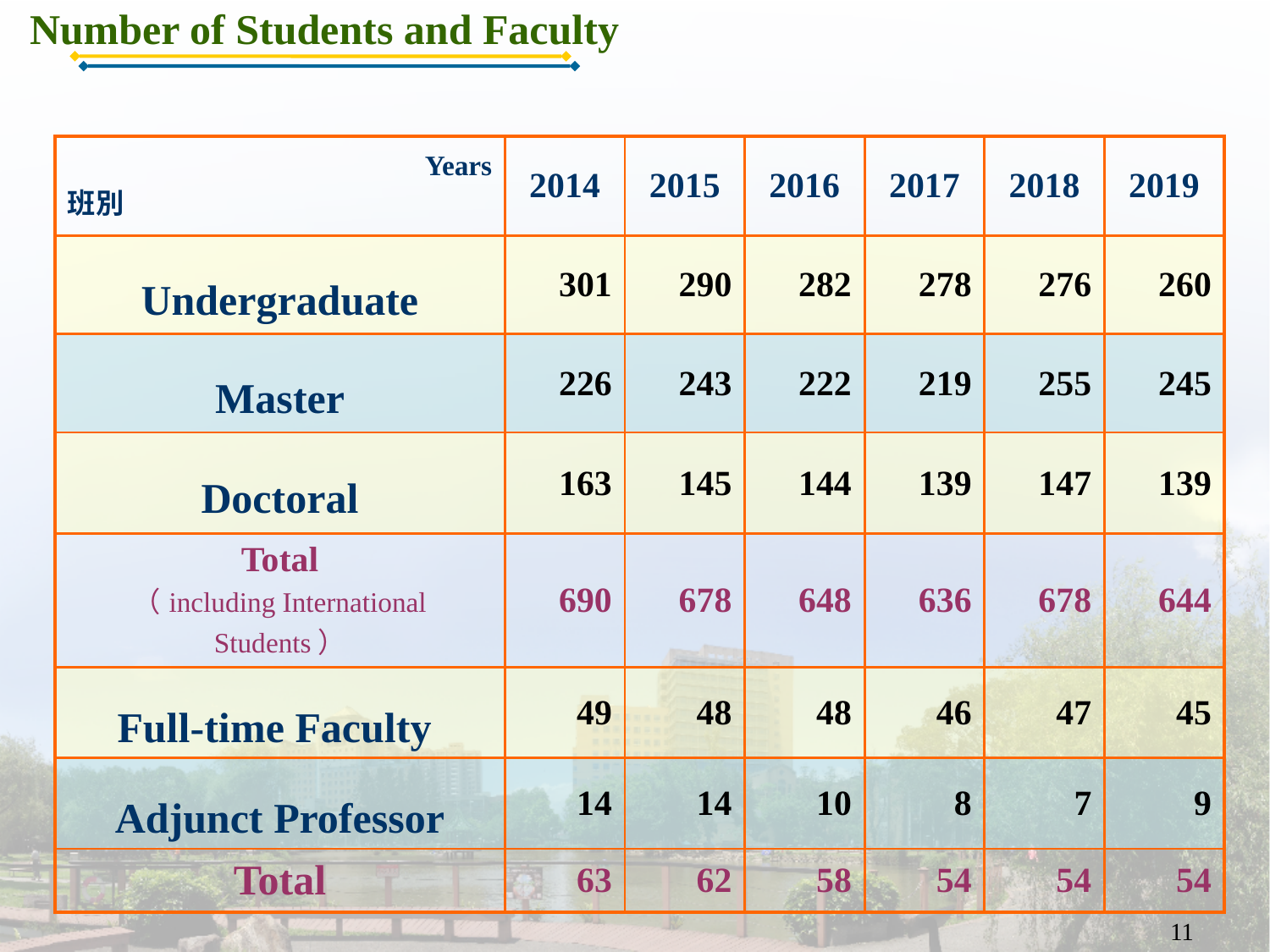

Number of Students and Faculty

| Years 班別 | 2014 | 2015 | 2016 | 2017 | 2018 | 2019 |
| --- | --- | --- | --- | --- | --- | --- |
| Undergraduate | 301 | 290 | 282 | 278 | 276 | 260 |
| Master | 226 | 243 | 222 | 219 | 255 | 245 |
| Doctoral | 163 | 145 | 144 | 139 | 147 | 139 |
| Total （including International Students） | 690 | 678 | 648 | 636 | 678 | 644 |
| Full-time Faculty | 49 | 48 | 48 | 46 | 47 | 45 |
| Adjunct Professor | 14 | 14 | 10 | 8 | 7 | 9 |
| Total | 63 | 62 | 58 | 54 | 54 | 54 |
11